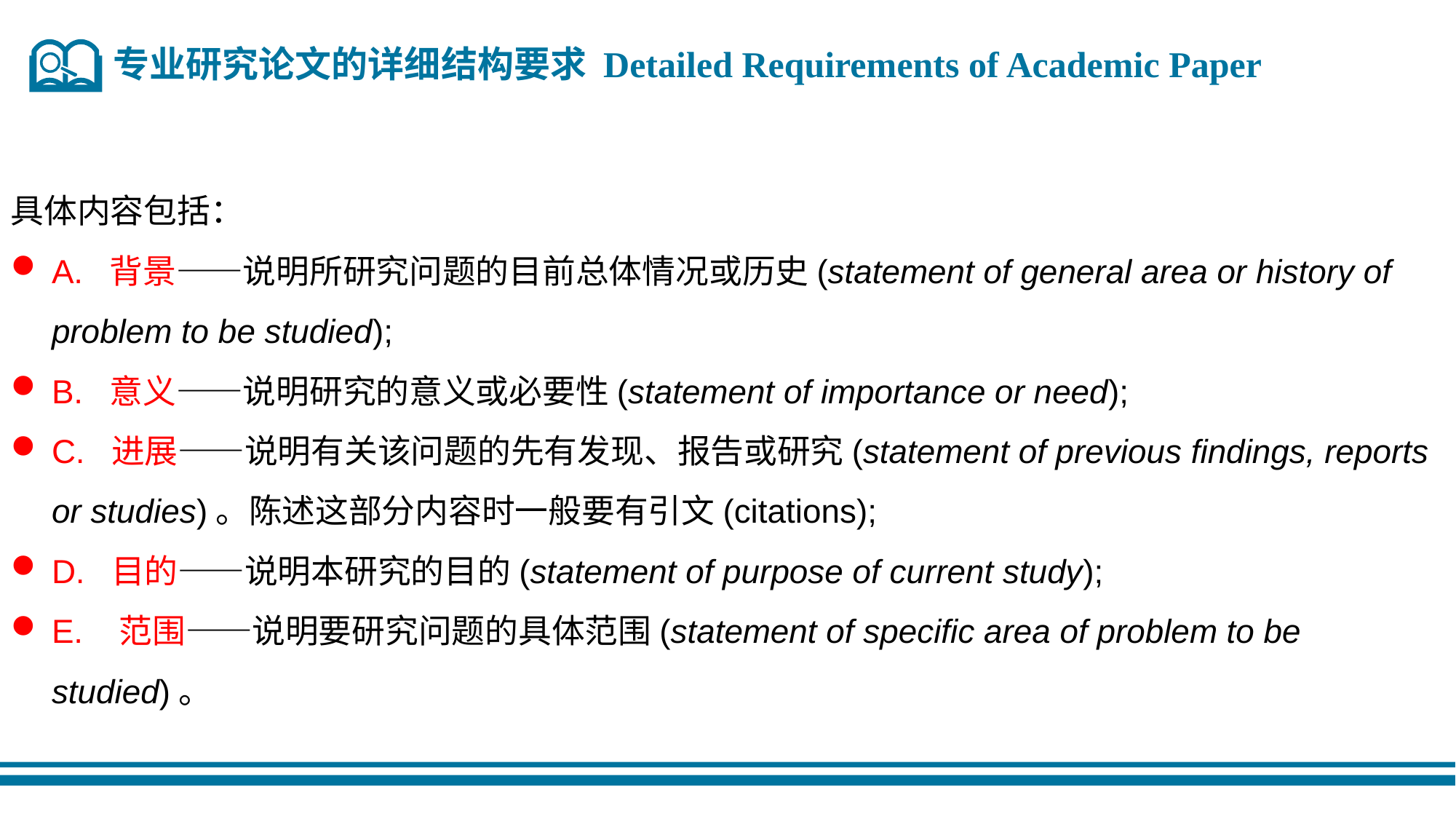

专业研究论文的详细结构要求 Detailed Requirements of Academic Paper
具体内容包括：
A.  背景——说明所研究问题的目前总体情况或历史(statement of general area or history of problem to be studied);
B.  意义——说明研究的意义或必要性(statement of importance or need);
C.  进展——说明有关该问题的先有发现、报告或研究(statement of previous findings, reports or studies)。陈述这部分内容时一般要有引文(citations);
D.  目的——说明本研究的目的(statement of purpose of current study);
E.   范围——说明要研究问题的具体范围(statement of specific area of problem to be studied)。